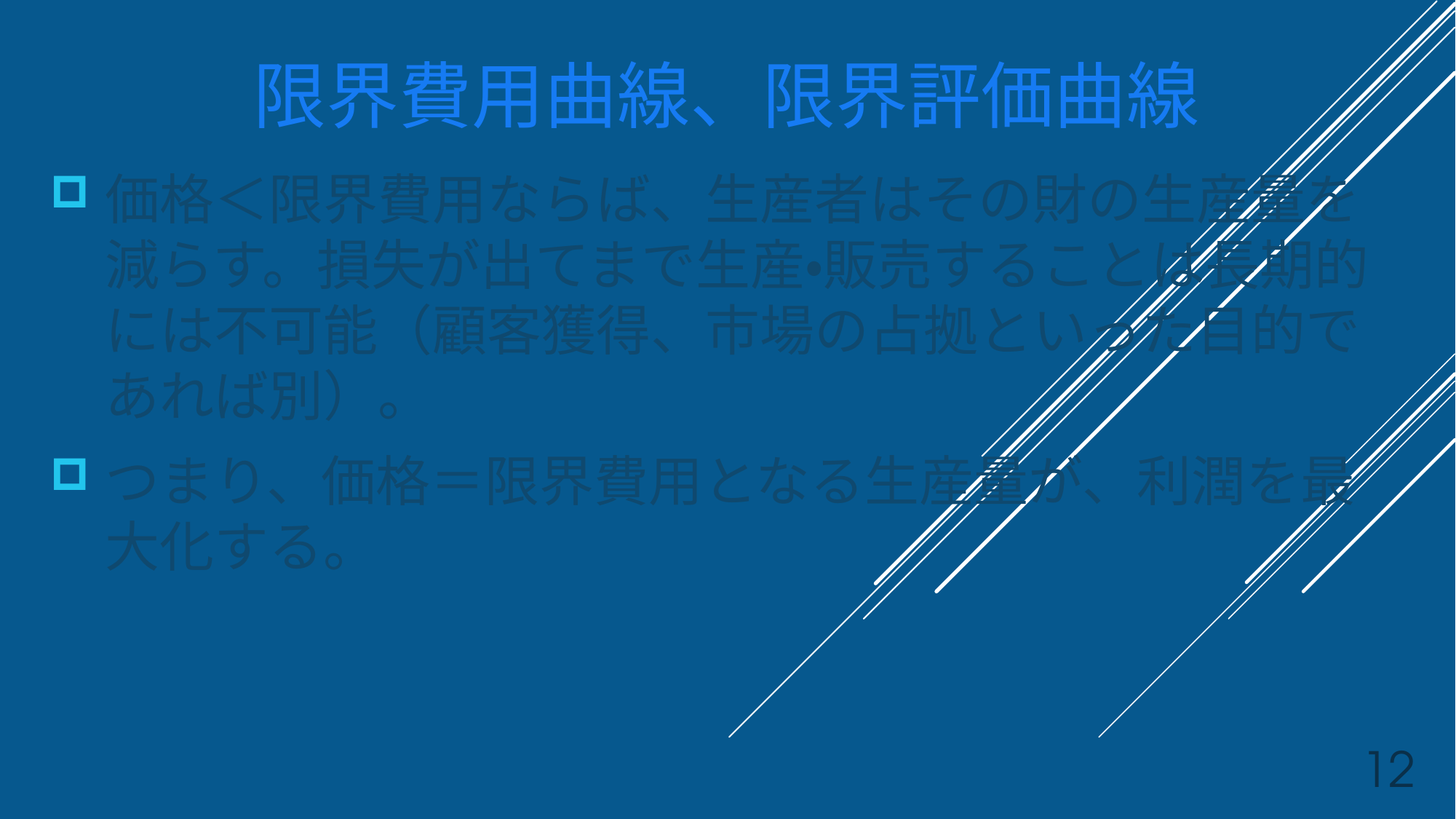

# 限界費用曲線、限界評価曲線
価格＜限界費用ならば、生産者はその財の生産量を減らす。損失が出てまで生産・販売することは長期的には不可能（顧客獲得、市場の占拠といった目的であれば別）。
つまり、価格＝限界費用となる生産量が、利潤を最大化する。

12